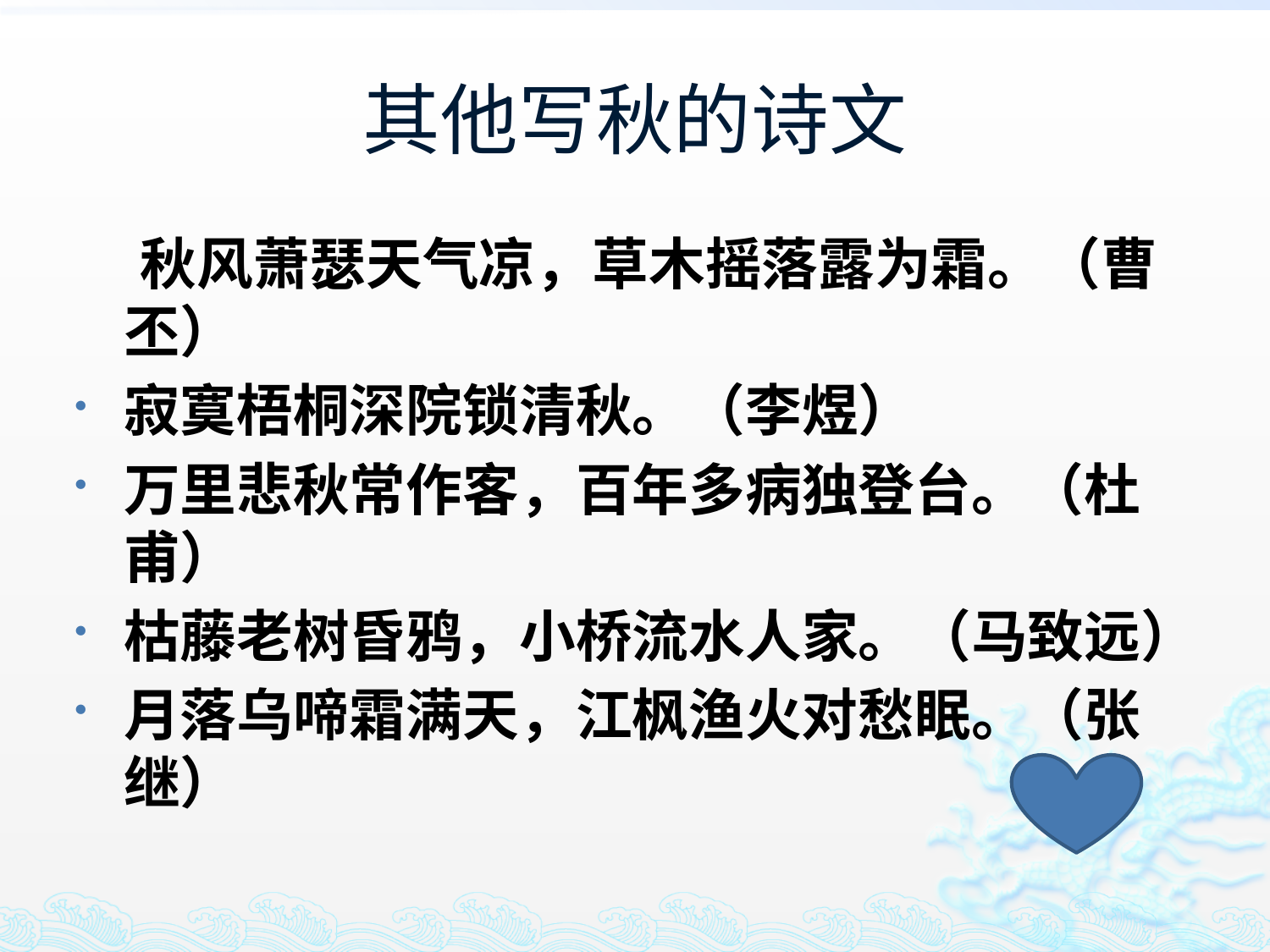

# 其他写秋的诗文
    秋风萧瑟天气凉，草木摇落露为霜。（曹丕）
寂寞梧桐深院锁清秋。（李煜）
万里悲秋常作客，百年多病独登台。（杜甫）
枯藤老树昏鸦，小桥流水人家。（马致远）
月落乌啼霜满天，江枫渔火对愁眠。（张继）